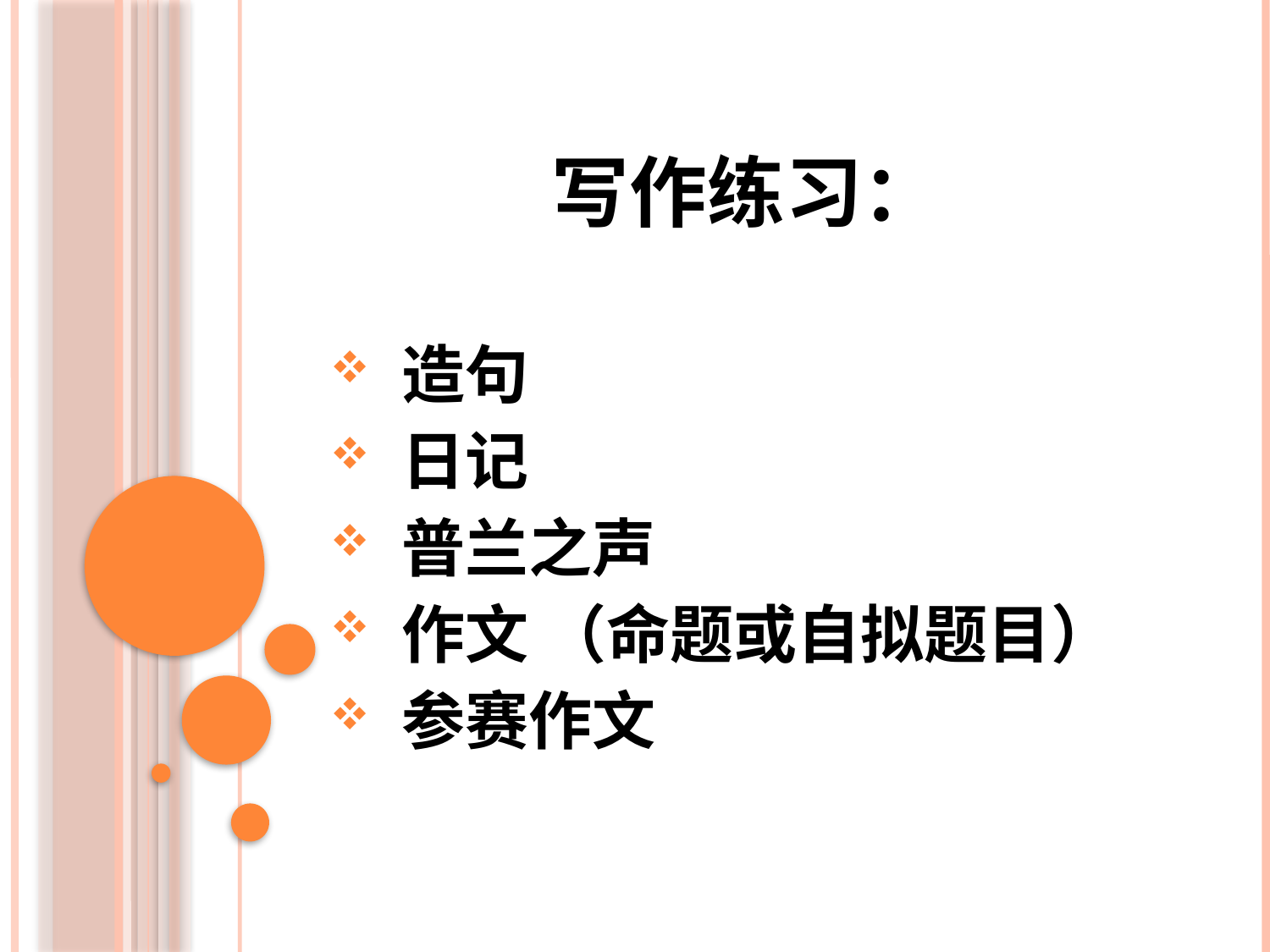

写作练习：

造句
日记
普兰之声
作文 （命题或自拟题目）
参赛作文